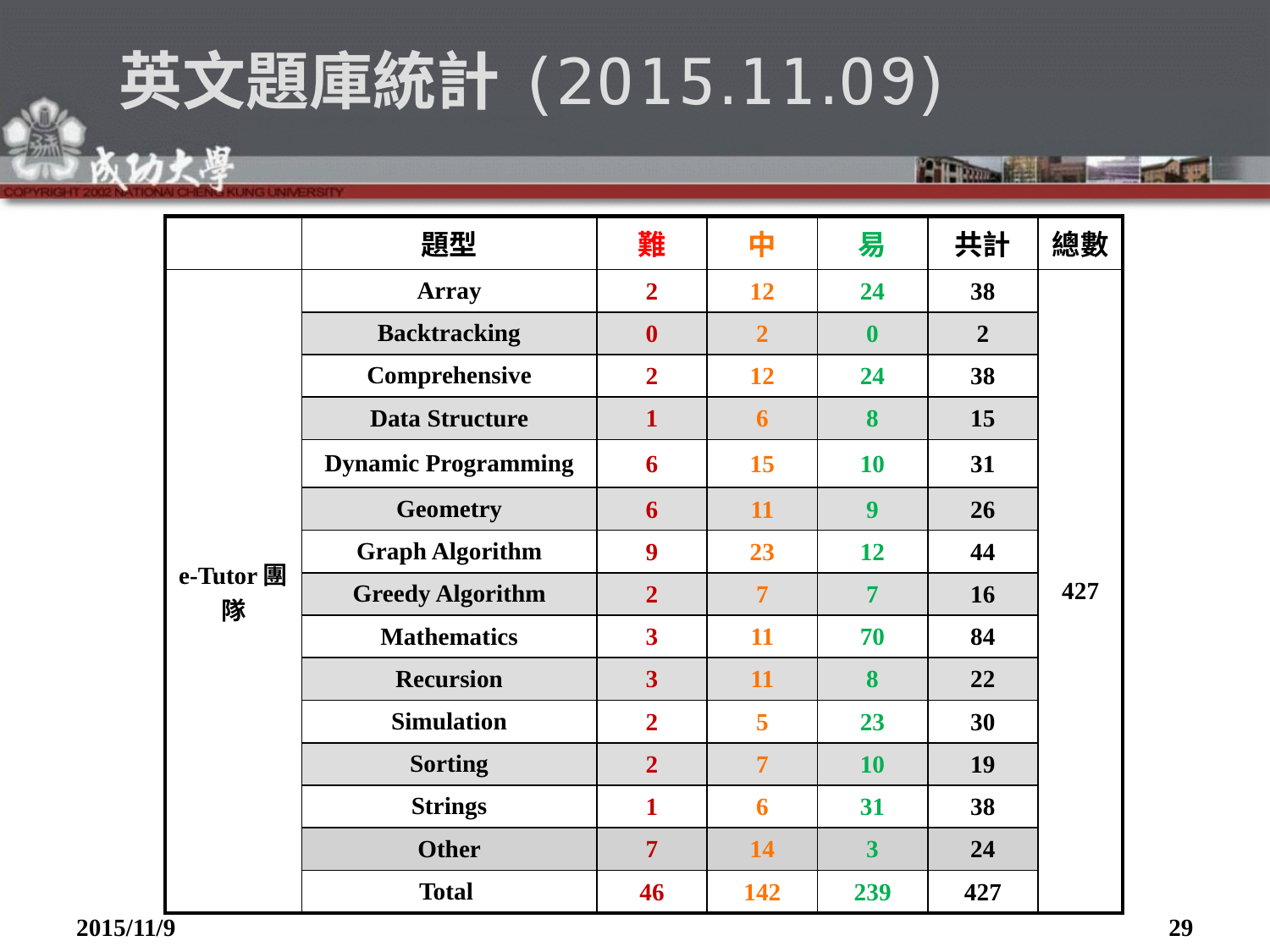

# 英文題庫統計 (2015.11.09)
|  | 題型 | 難 | 中 | 易 | 共計 | 總數 |
| --- | --- | --- | --- | --- | --- | --- |
| e-Tutor團隊 | Array | 2 | 12 | 24 | 38 | 427 |
|  | Backtracking | 0 | 2 | 0 | 2 |  |
|  | Comprehensive | 2 | 12 | 24 | 38 |  |
|  | Data Structure | 1 | 6 | 8 | 15 |  |
|  | Dynamic Programming | 6 | 15 | 10 | 31 |  |
|  | Geometry | 6 | 11 | 9 | 26 |  |
|  | Graph Algorithm | 9 | 23 | 12 | 44 |  |
|  | Greedy Algorithm | 2 | 7 | 7 | 16 |  |
|  | Mathematics | 3 | 11 | 70 | 84 |  |
|  | Recursion | 3 | 11 | 8 | 22 |  |
|  | Simulation | 2 | 5 | 23 | 30 |  |
|  | Sorting | 2 | 7 | 10 | 19 |  |
|  | Strings | 1 | 6 | 31 | 38 |  |
|  | Other | 7 | 14 | 3 | 24 |  |
|  | Total | 46 | 142 | 239 | 427 |  |
2015/11/9
29